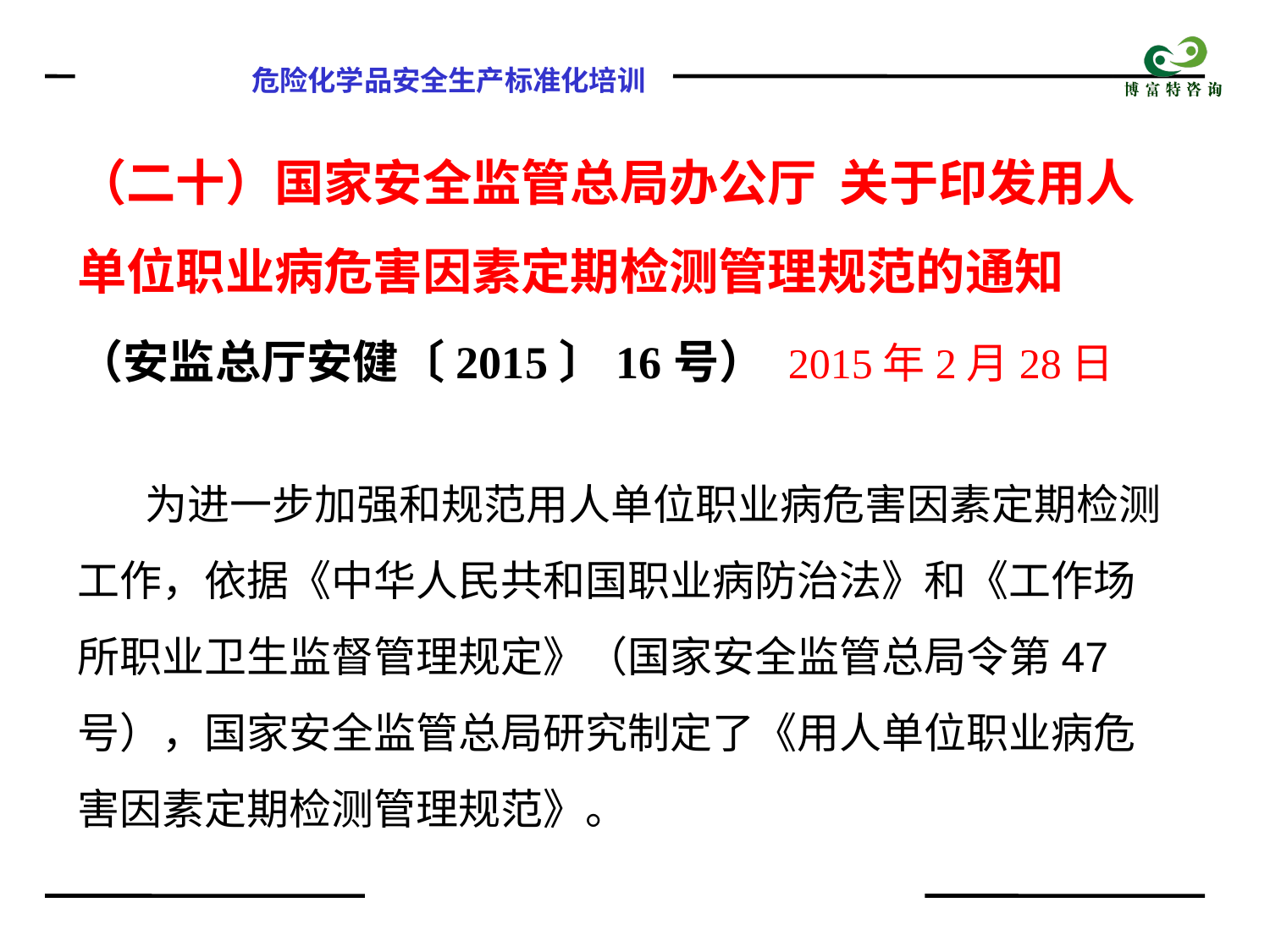

（二十）国家安全监管总局办公厅  关于印发用人单位职业病危害因素定期检测管理规范的通知
（安监总厅安健〔2015〕16号） 2015年2月28日

      为进一步加强和规范用人单位职业病危害因素定期检测工作，依据《中华人民共和国职业病防治法》和《工作场所职业卫生监督管理规定》（国家安全监管总局令第47号），国家安全监管总局研究制定了《用人单位职业病危害因素定期检测管理规范》。